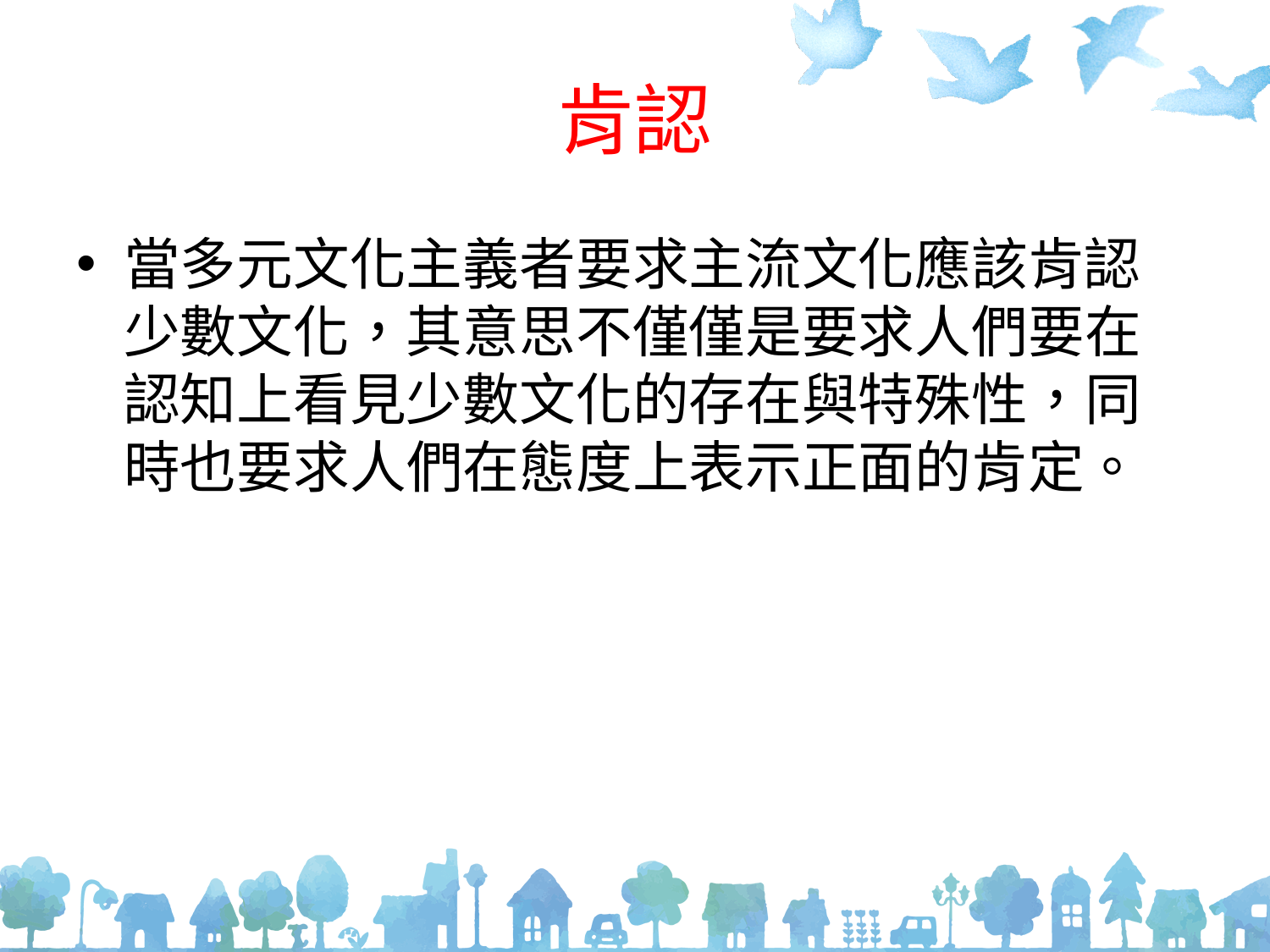

# 肯認
當多元文化主義者要求主流文化應該肯認少數文化，其意思不僅僅是要求人們要在認知上看見少數文化的存在與特殊性，同時也要求人們在態度上表示正面的肯定。